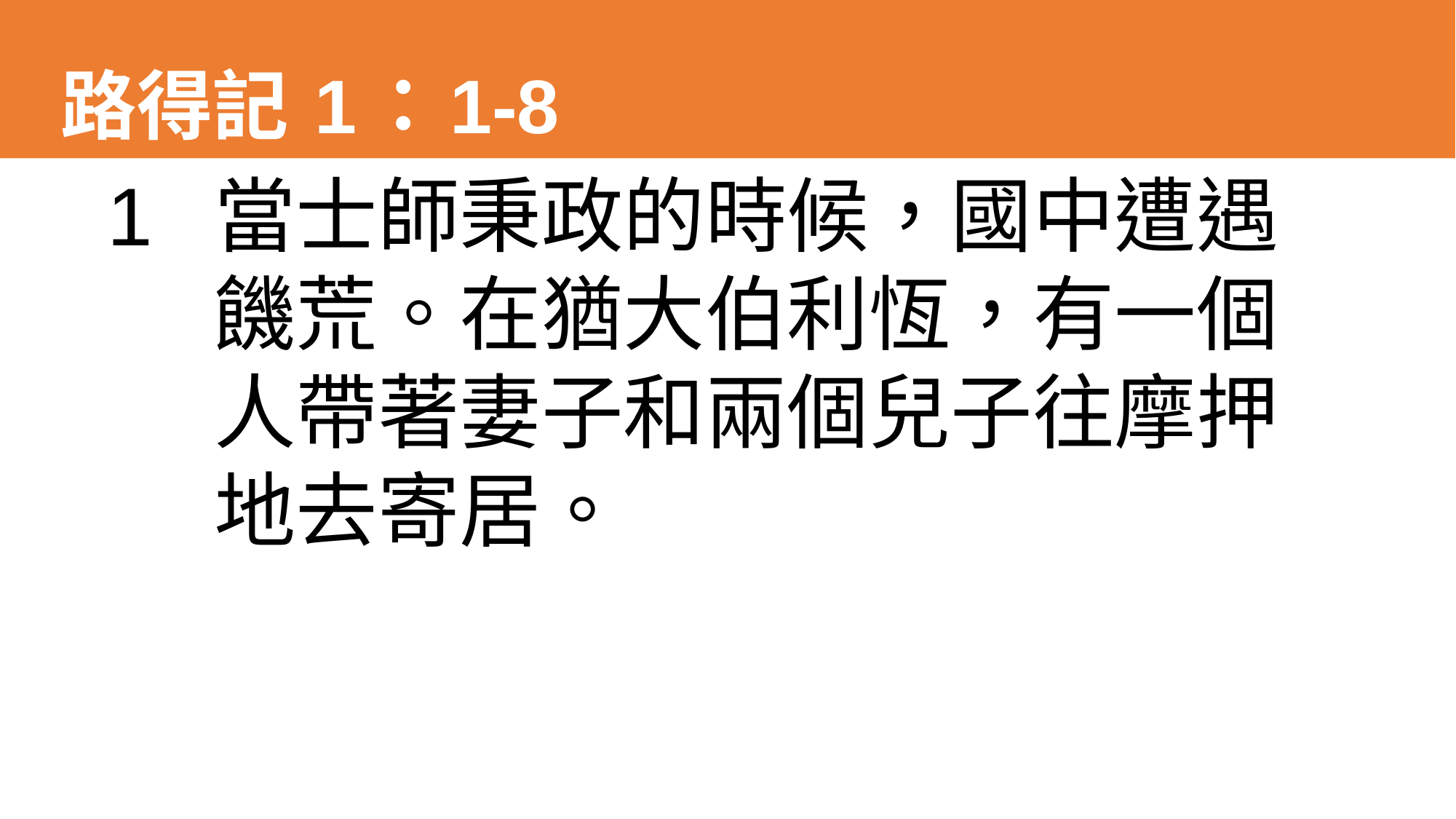

路得記 1：1-8

1	當士師秉政的時候，國中遭遇饑荒。在猶大伯利恆，有一個人帶著妻子和兩個兒子往摩押地去寄居。